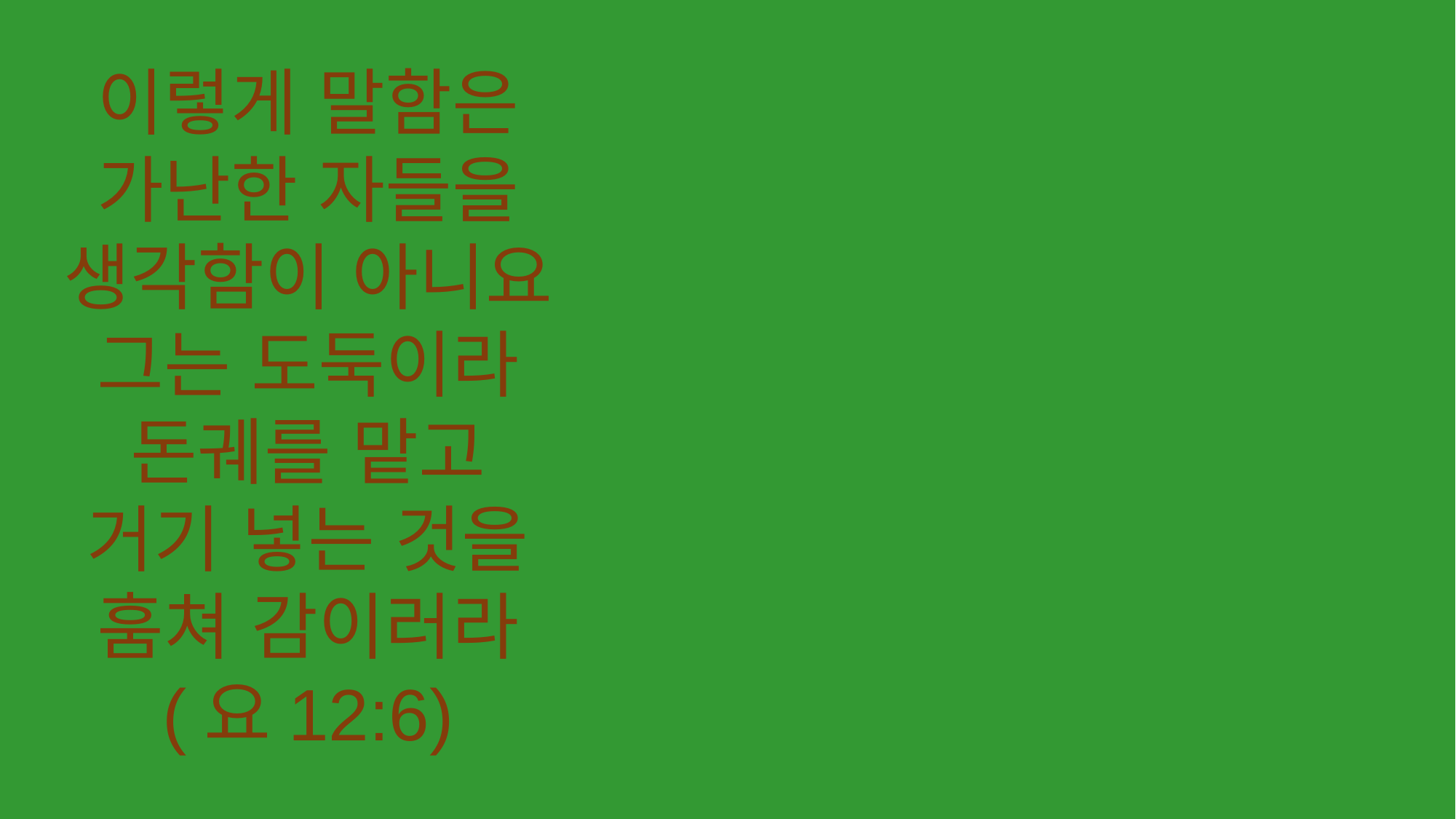

이렇게 말함은
가난한 자들을
생각함이 아니요
그는 도둑이라
돈궤를 맡고
거기 넣는 것을
훔쳐 감이러라
(요12:6)